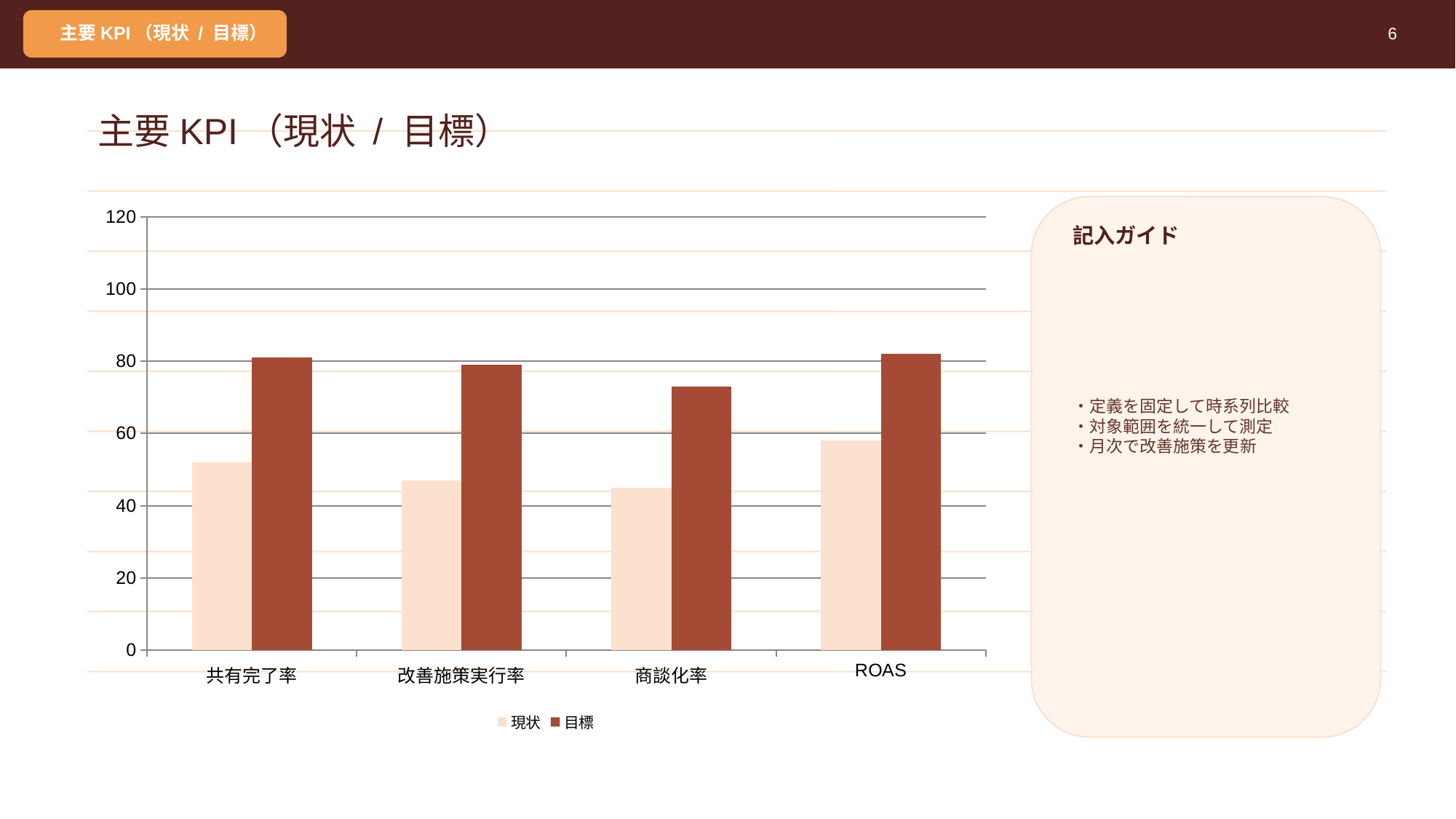

主要KPI（現状 / 目標）
6
主要KPI（現状 / 目標）

### Chart

| Category | 現状 | 目標 |
|---|---|---|
| 共有完了率 | 52.0 | 81.0 |
| 改善施策実行率 | 47.0 | 79.0 |
| 商談化率 | 45.0 | 73.0 |
| ROAS | 58.0 | 82.0 |
記入ガイド

・定義を固定して時系列比較
・対象範囲を統一して測定
・月次で改善施策を更新